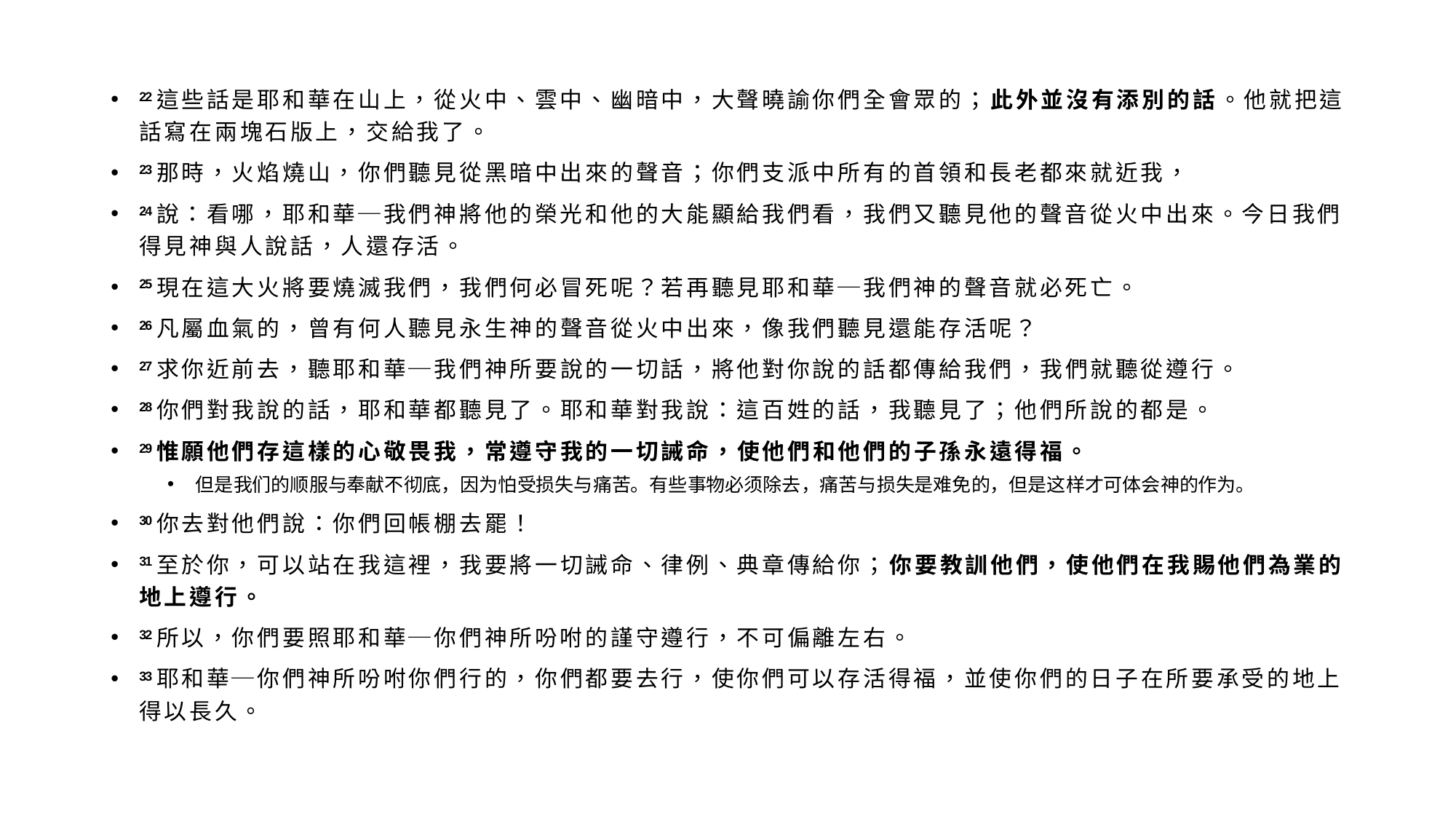

22 這 些 話 是 耶 和 華 在 山 上 ， 從 火 中 、 雲 中 、 幽 暗 中 ， 大 聲 曉 諭 你 們 全 會 眾 的 ； 此 外 並 沒 有 添 別 的 話 。 他 就 把 這 話 寫 在 兩 塊 石 版 上 ， 交 給 我 了 。
23 那 時 ， 火 焰 燒 山 ， 你 們 聽 見 從 黑 暗 中 出 來 的 聲 音 ； 你 們 支 派 中 所 有 的 首 領 和 長 老 都 來 就 近 我 ，
24 說 ： 看 哪 ， 耶 和 華 ─ 我 們 神 將 他 的 榮 光 和 他 的 大 能 顯 給 我 們 看 ， 我 們 又 聽 見 他 的 聲 音 從 火 中 出 來 。 今 日 我 們 得 見 神 與 人 說 話 ， 人 還 存 活 。
25 現 在 這 大 火 將 要 燒 滅 我 們 ， 我 們 何 必 冒 死 呢 ？ 若 再 聽 見 耶 和 華 ─ 我 們 神 的 聲 音 就 必 死 亡 。
26 凡 屬 血 氣 的 ， 曾 有 何 人 聽 見 永 生 神 的 聲 音 從 火 中 出 來 ， 像 我 們 聽 見 還 能 存 活 呢 ？
27 求 你 近 前 去 ， 聽 耶 和 華 ─ 我 們 神 所 要 說 的 一 切 話 ， 將 他 對 你 說 的 話 都 傳 給 我 們 ， 我 們 就 聽 從 遵 行 。
28 你 們 對 我 說 的 話 ， 耶 和 華 都 聽 見 了 。 耶 和 華 對 我 說 ： 這 百 姓 的 話 ， 我 聽 見 了 ； 他 們 所 說 的 都 是 。
29 惟 願 他 們 存 這 樣 的 心 敬 畏 我 ， 常 遵 守 我 的 一 切 誡 命 ， 使 他 們 和 他 們 的 子 孫 永 遠 得 福 。
但是我们的顺服与奉献不彻底，因为怕受损失与痛苦。有些事物必须除去，痛苦与损失是难免的，但是这样才可体会神的作为。
30 你 去 對 他 們 說 ： 你 們 回 帳 棚 去 罷 ！
31 至 於 你 ， 可 以 站 在 我 這 裡 ， 我 要 將 一 切 誡 命 、 律 例 、 典 章 傳 給 你 ； 你 要 教 訓 他 們 ， 使 他 們 在 我 賜 他 們 為 業 的 地 上 遵 行 。
32 所 以 ， 你 們 要 照 耶 和 華 ─ 你 們 神 所 吩 咐 的 謹 守 遵 行 ， 不 可 偏 離 左 右 。
33 耶 和 華 ─ 你 們 神 所 吩 咐 你 們 行 的 ， 你 們 都 要 去 行 ， 使 你 們 可 以 存 活 得 福 ， 並 使 你 們 的 日 子 在 所 要 承 受 的 地 上 得 以 長 久 。